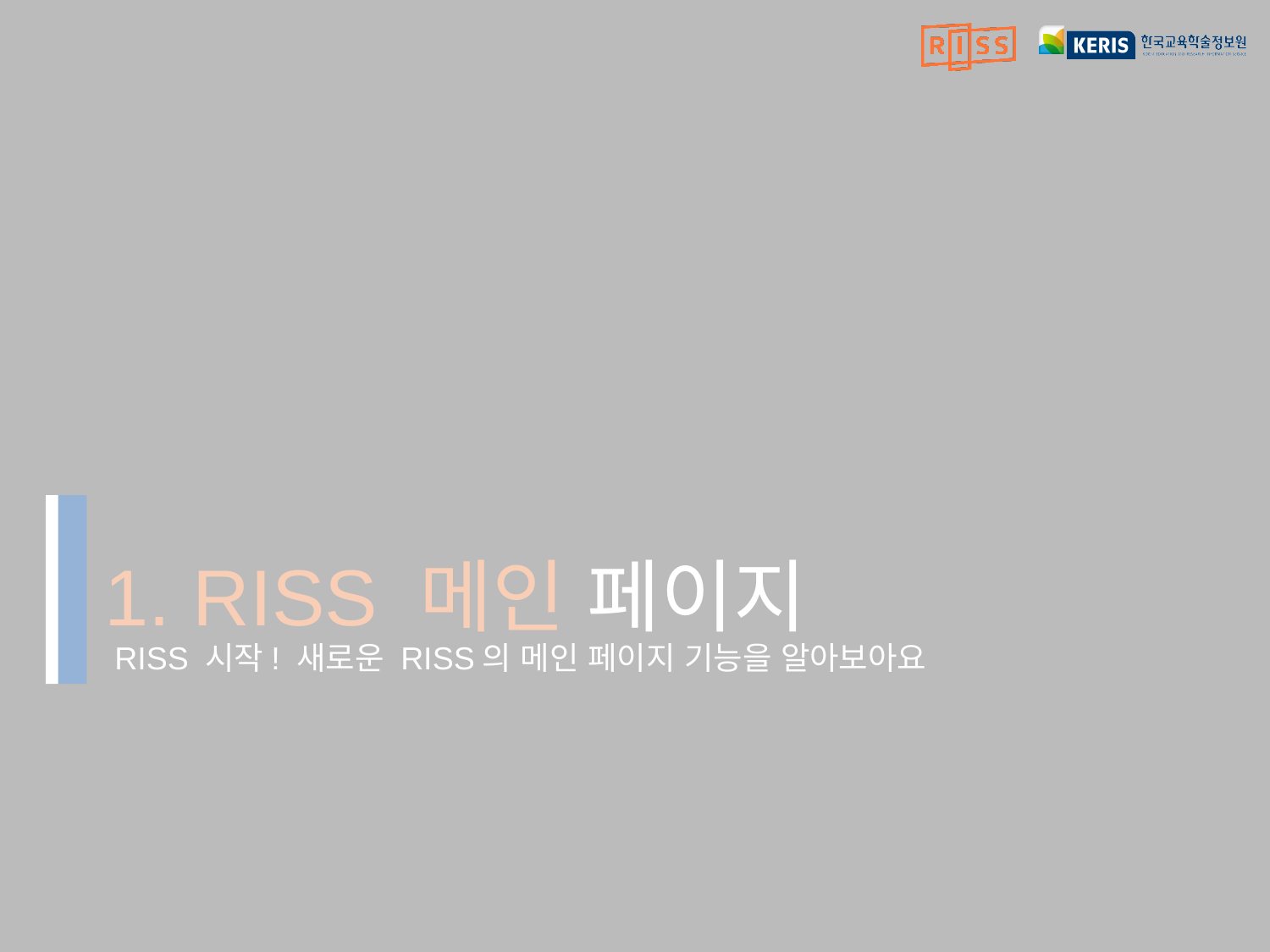

1. RISS 메인 페이지
 RISS 시작! 새로운 RISS의 메인 페이지 기능을 알아보아요